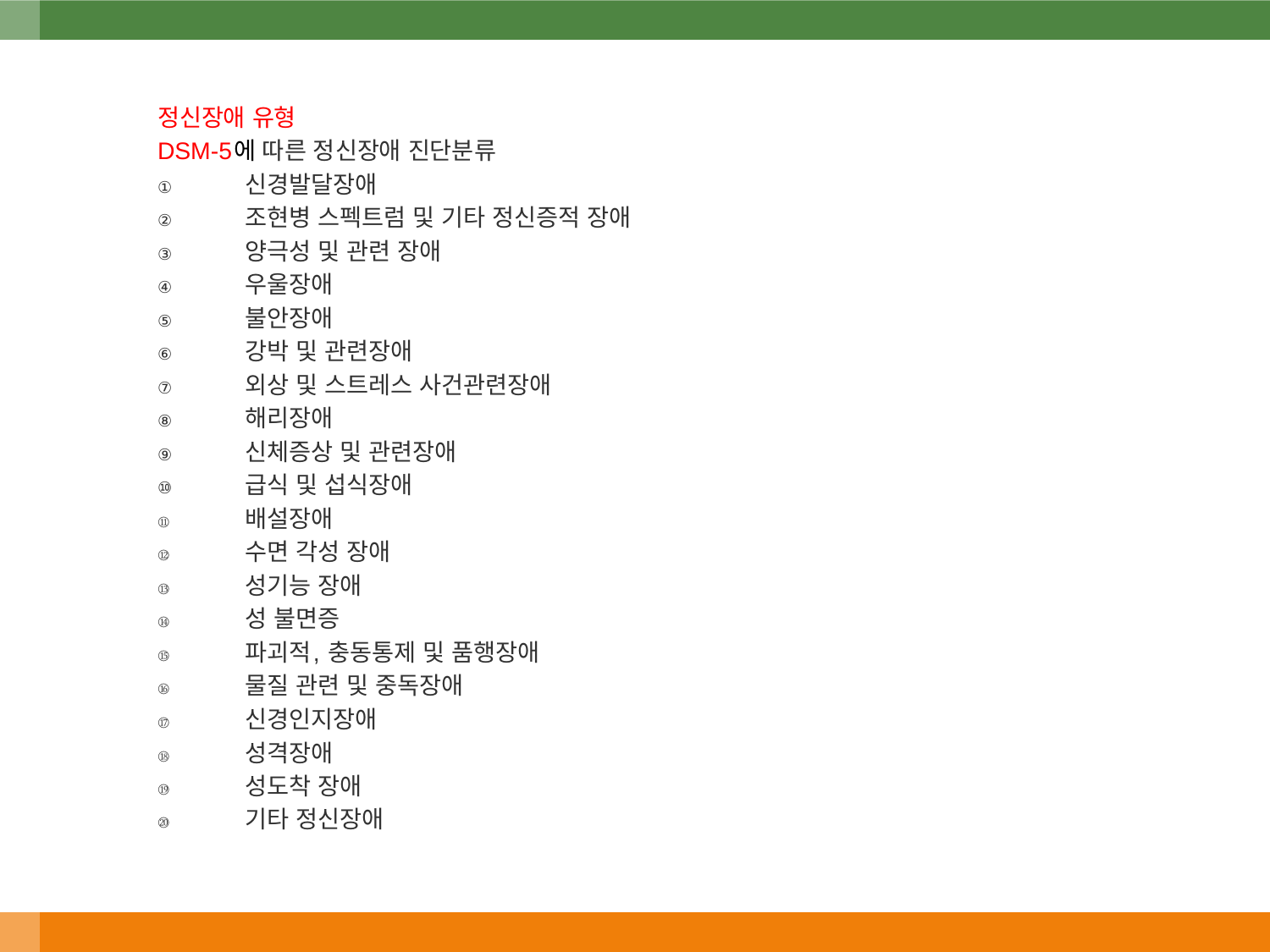

정신장애 유형
DSM-5에 따른 정신장애 진단분류
신경발달장애
조현병 스펙트럼 및 기타 정신증적 장애
양극성 및 관련 장애
우울장애
불안장애
강박 및 관련장애
외상 및 스트레스 사건관련장애
해리장애
신체증상 및 관련장애
급식 및 섭식장애
배설장애
수면 각성 장애
성기능 장애
성 불면증
파괴적, 충동통제 및 품행장애
물질 관련 및 중독장애
신경인지장애
성격장애
성도착 장애
기타 정신장애